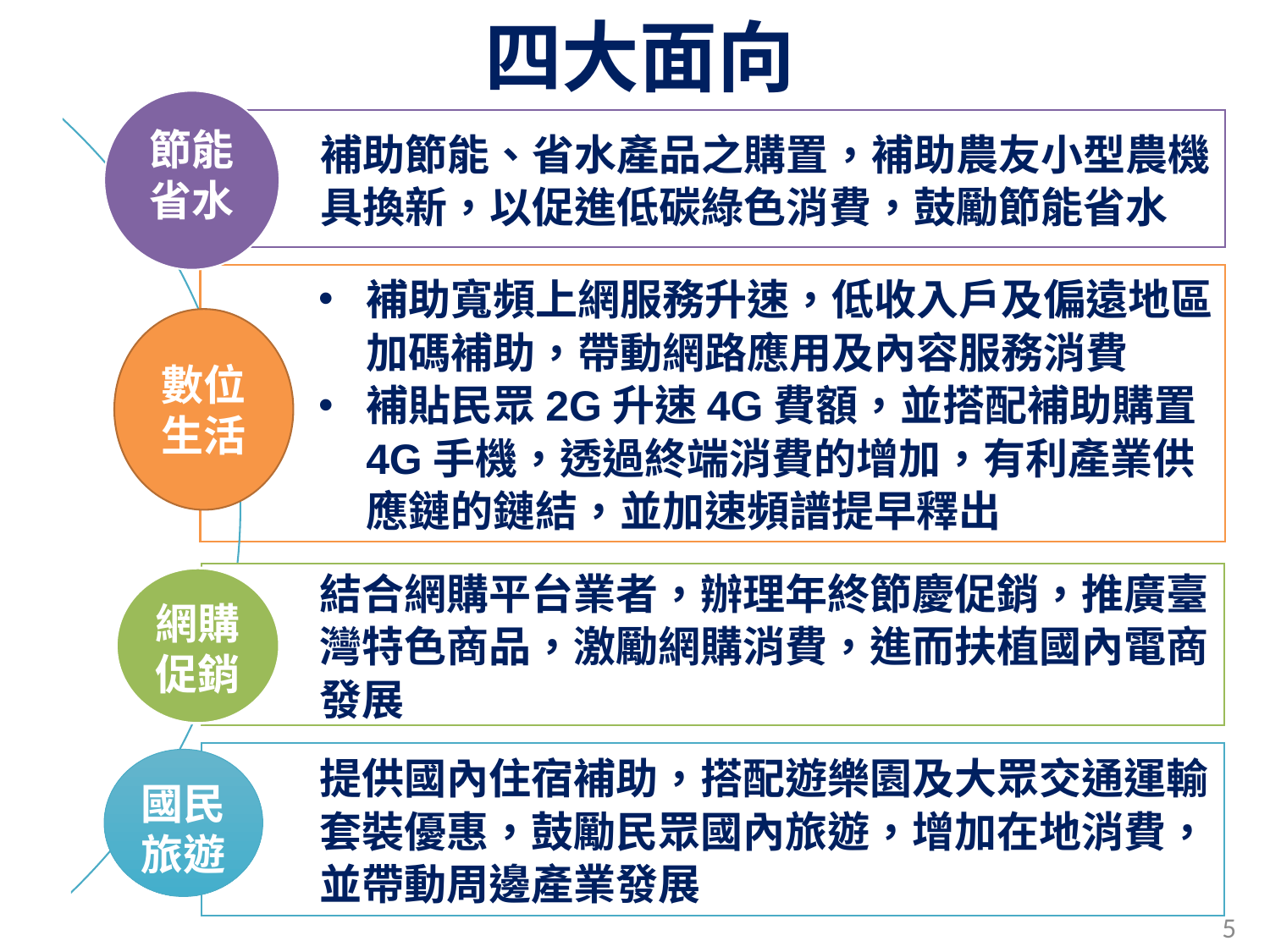

四大面向
節能省水
補助節能、省水產品之購置，補助農友小型農機具換新，以促進低碳綠色消費，鼓勵節能省水
補助寬頻上網服務升速，低收入戶及偏遠地區加碼補助，帶動網路應用及內容服務消費
補貼民眾2G升速4G費額，並搭配補助購置4G手機，透過終端消費的增加，有利產業供應鏈的鏈結，並加速頻譜提早釋出
數位生活
結合網購平台業者，辦理年終節慶促銷，推廣臺灣特色商品，激勵網購消費，進而扶植國內電商發展
網購促銷
提供國內住宿補助，搭配遊樂園及大眾交通運輸套裝優惠，鼓勵民眾國內旅遊，增加在地消費，並帶動周邊產業發展
國民旅遊
5